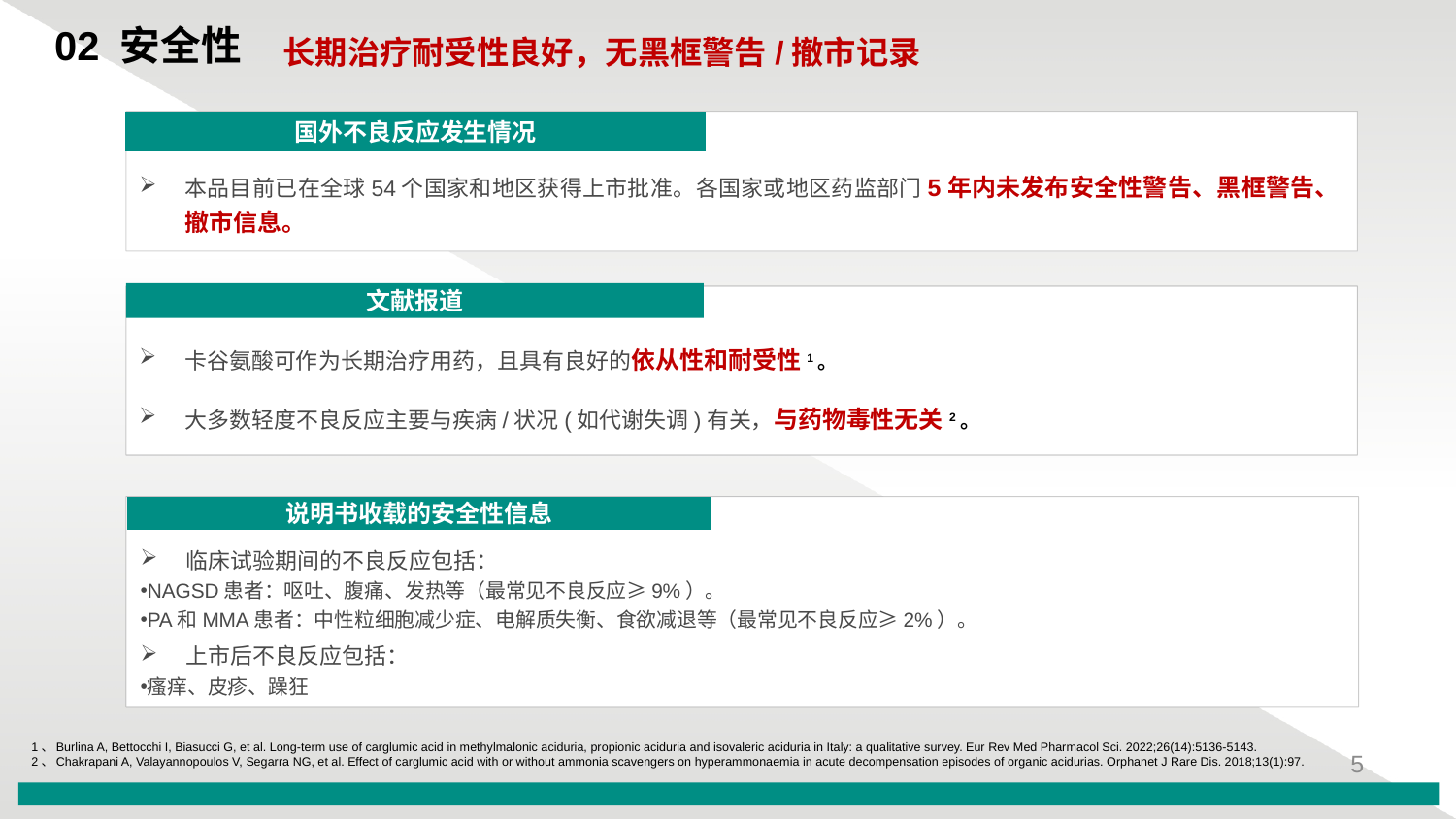

02 安全性
长期治疗耐受性良好，无黑框警告/撤市记录

国外不良反应发生情况
本品目前已在全球54个国家和地区获得上市批准。各国家或地区药监部门5年内未发布安全性警告、黑框警告、撤市信息。
文献报道

卡谷氨酸可作为长期治疗用药，且具有良好的依从性和耐受性1。
大多数轻度不良反应主要与疾病/状况(如代谢失调)有关，与药物毒性无关2。

说明书收载的安全性信息
临床试验期间的不良反应包括：
NAGSD患者：呕吐、腹痛、发热等（最常见不良反应≥9%）。
PA和MMA患者：中性粒细胞减少症、电解质失衡、食欲减退等（最常见不良反应≥2%）。
上市后不良反应包括：
瘙痒、皮疹、躁狂
1、Burlina A, Bettocchi I, Biasucci G, et al. Long-term use of carglumic acid in methylmalonic aciduria, propionic aciduria and isovaleric aciduria in Italy: a qualitative survey. Eur Rev Med Pharmacol Sci. 2022;26(14):5136-5143.
2、Chakrapani A, Valayannopoulos V, Segarra NG, et al. Effect of carglumic acid with or without ammonia scavengers on hyperammonaemia in acute decompensation episodes of organic acidurias. Orphanet J Rare Dis. 2018;13(1):97.
5